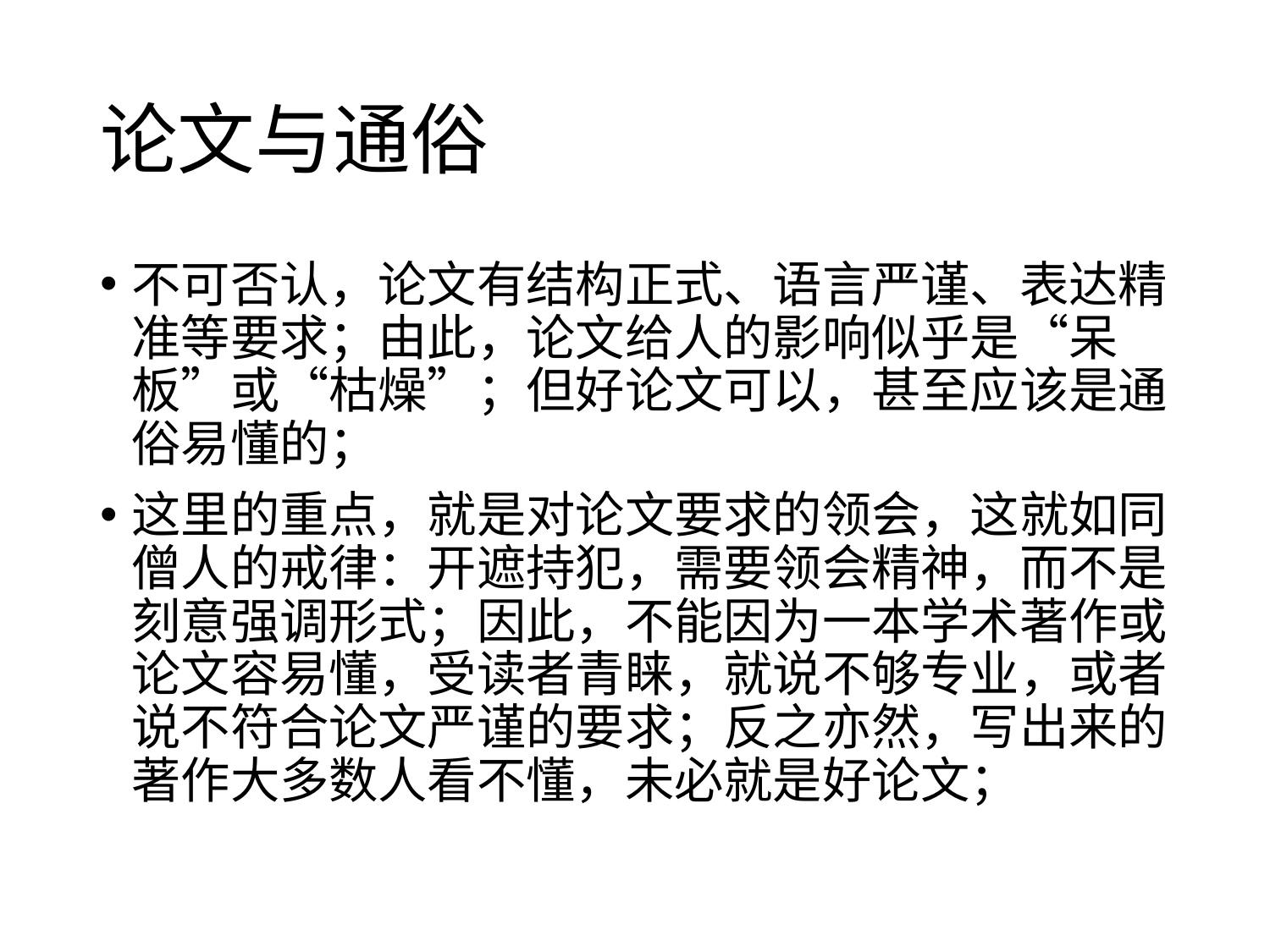

# 论文与通俗
不可否认，论文有结构正式、语言严谨、表达精准等要求；由此，论文给人的影响似乎是“呆板”或“枯燥”；但好论文可以，甚至应该是通俗易懂的；
这里的重点，就是对论文要求的领会，这就如同僧人的戒律：开遮持犯，需要领会精神，而不是刻意强调形式；因此，不能因为一本学术著作或 论文容易懂，受读者青睐，就说不够专业，或者说不符合论文严谨的要求；反之亦然，写出来的著作大多数人看不懂，未必就是好论文；